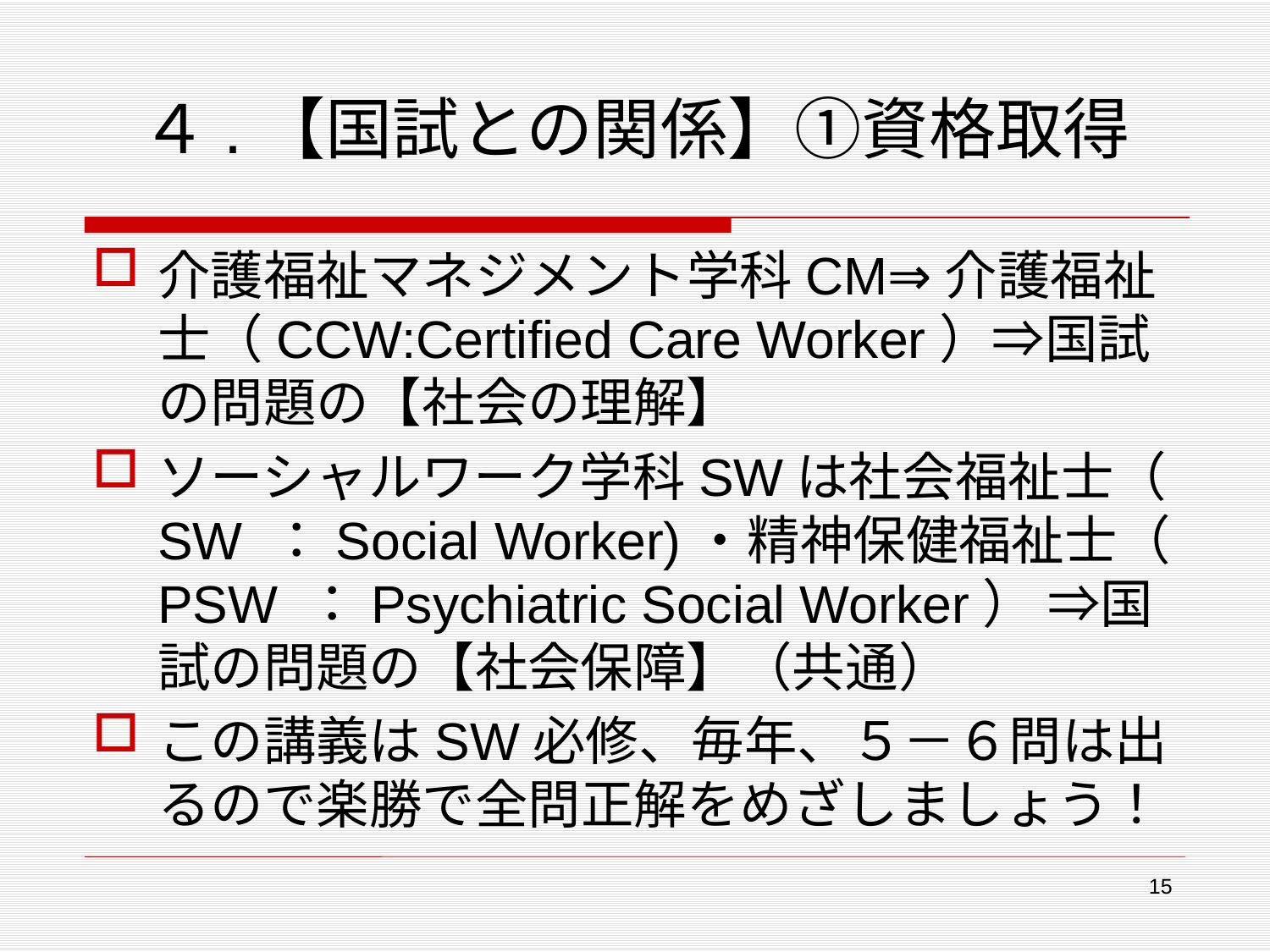

# ４.【国試との関係】①資格取得
介護福祉マネジメント学科CM⇒介護福祉士（CCW:Certified Care Worker）⇒国試の問題の【社会の理解】
ソーシャルワーク学科SWは社会福祉士（ SW ：Social Worker)・精神保健福祉士（ PSW ：Psychiatric Social Worker） ⇒国試の問題の【社会保障】（共通）
この講義はSW必修、毎年、５－６問は出るので楽勝で全問正解をめざしましょう！
15